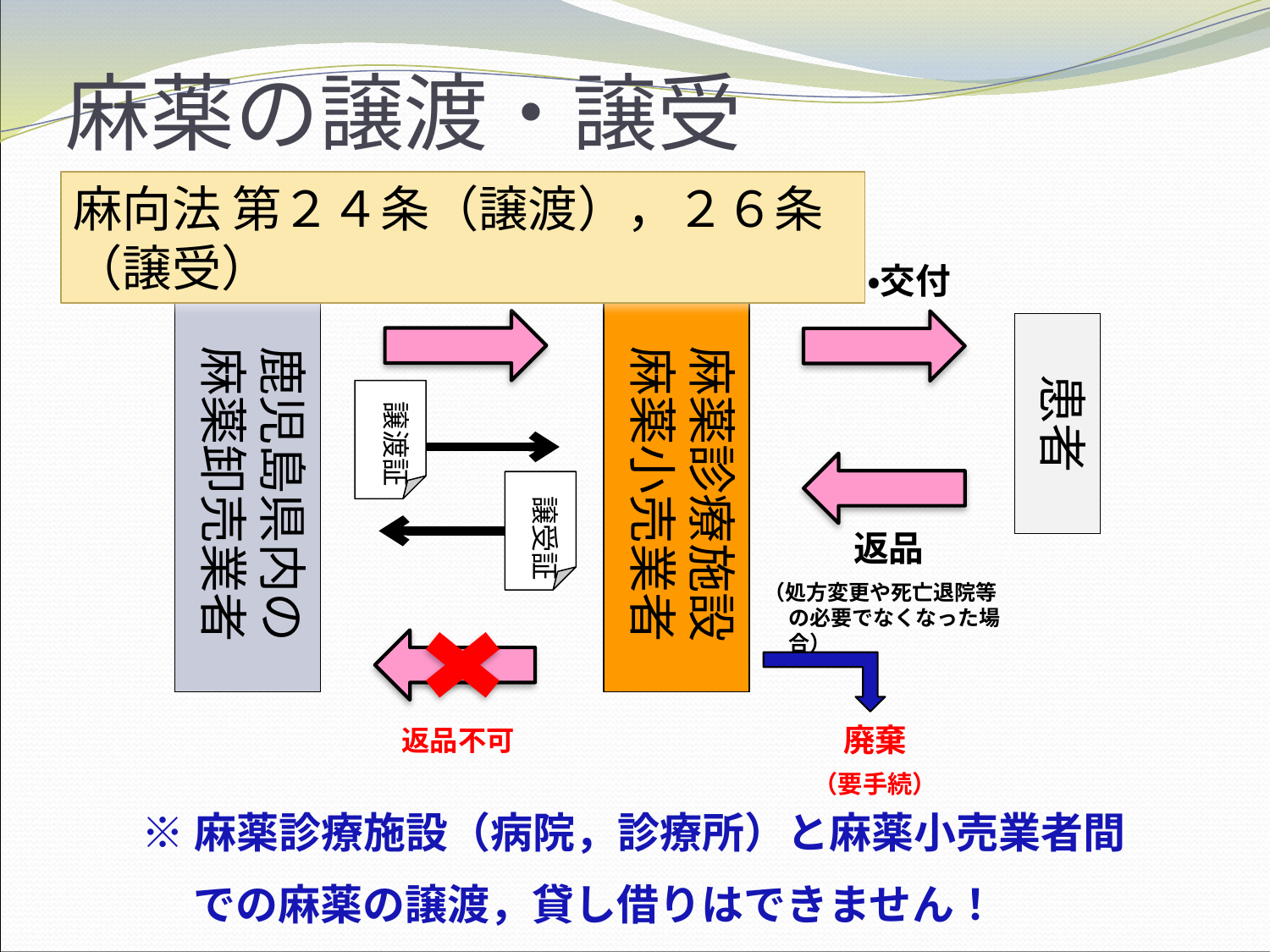

# 麻薬の譲渡・譲受
麻向法 第２４条（譲渡），２６条（譲受）
施用・交付
譲渡
鹿児島県内の
麻薬卸売業者
麻薬診療施設
麻薬小売業者

患者

譲渡証

譲受証
返品
（処方変更や死亡退院等の必要でなくなった場合）

廃棄
返品不可
（要手続）
※麻薬診療施設（病院，診療所）と麻薬小売業者間
　 での麻薬の譲渡，貸し借りはできません！